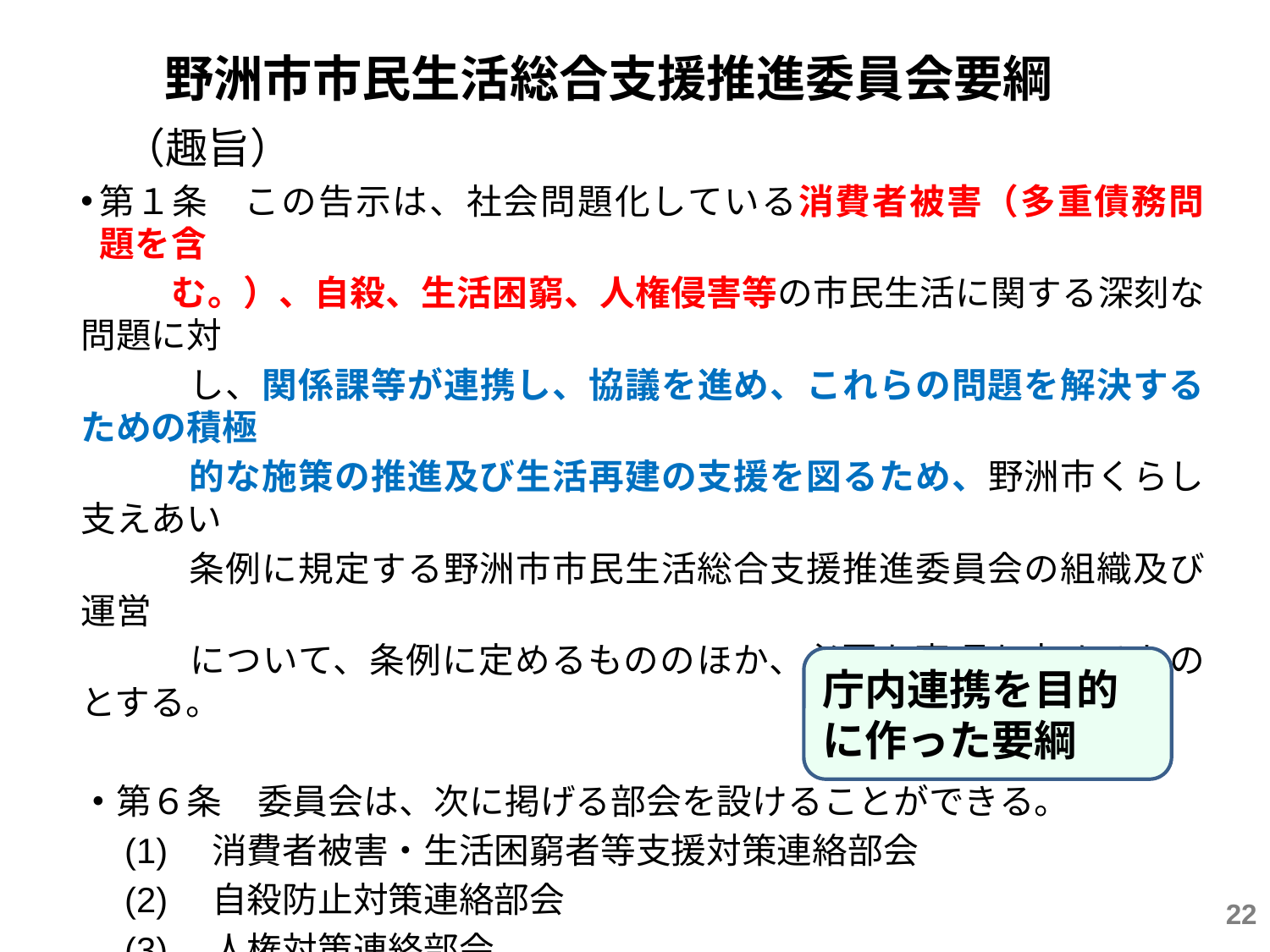

# 野洲市市民生活総合支援推進委員会要綱
　（趣旨）
第１条　この告示は、社会問題化している消費者被害（多重債務問題を含
 　　む。）、自殺、生活困窮、人権侵害等の市民生活に関する深刻な問題に対
　　　し、関係課等が連携し、協議を進め、これらの問題を解決するための積極
　　　的な施策の推進及び生活再建の支援を図るため、野洲市くらし支えあい
　　　条例に規定する野洲市市民生活総合支援推進委員会の組織及び運営
　　　について、条例に定めるもののほか、必要な事項を定めるものとする。

・第６条　委員会は、次に掲げる部会を設けることができる。
　(1)　消費者被害・生活困窮者等支援対策連絡部会
　(2)　自殺防止対策連絡部会
　(3)　人権対策連絡部会

・第７条　委員会の事務を処理するため、健康福祉部市民生活相談課に
　　　 事務局を置く。

庁内連携を目的に作った要綱
22